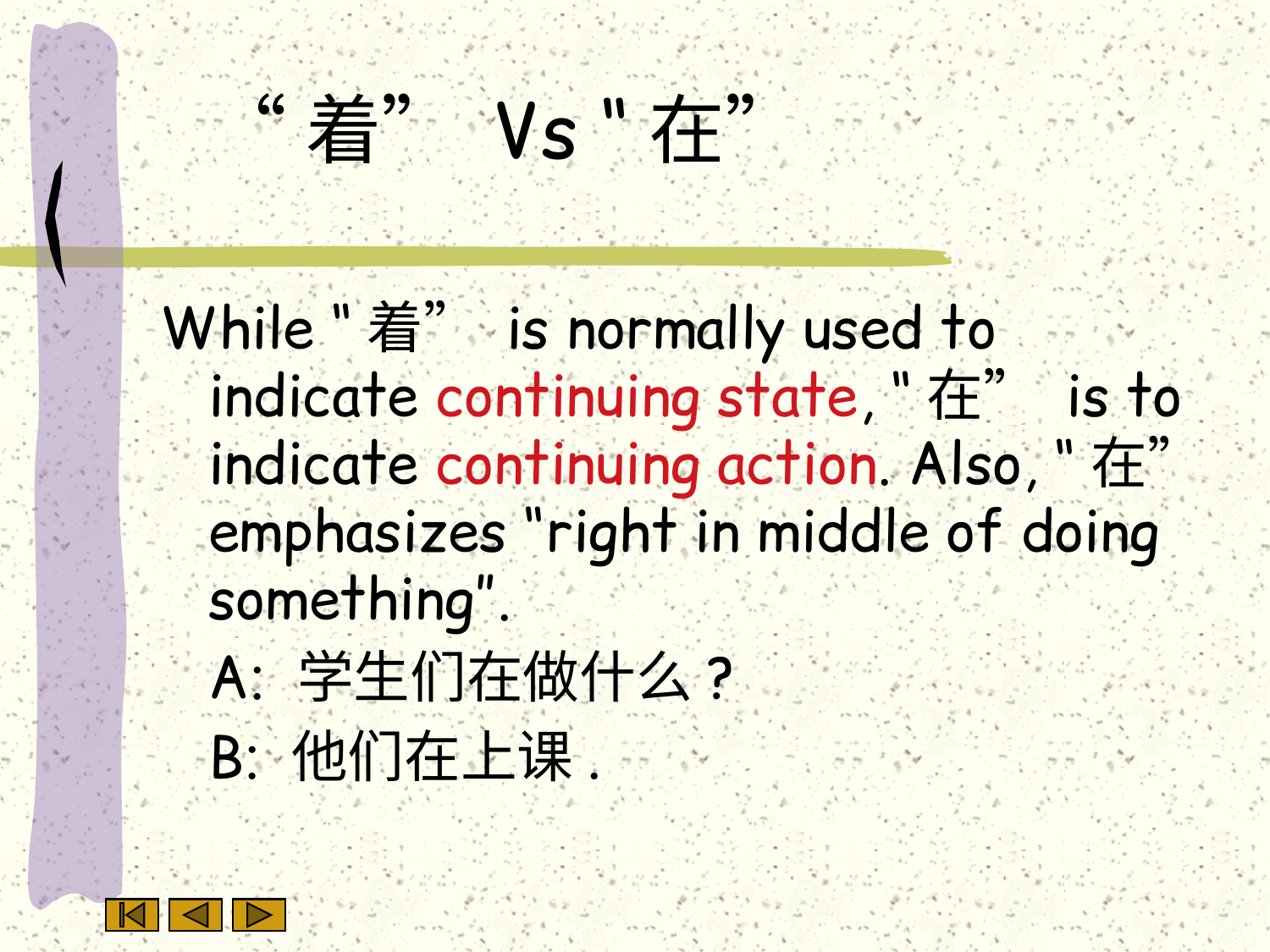

# “着” Vs “在”
While “着” is normally used to indicate continuing state, “在” is to indicate continuing action. Also, “在” emphasizes “right in middle of doing something”.
	A: 学生们在做什么?
	B: 他们在上课.